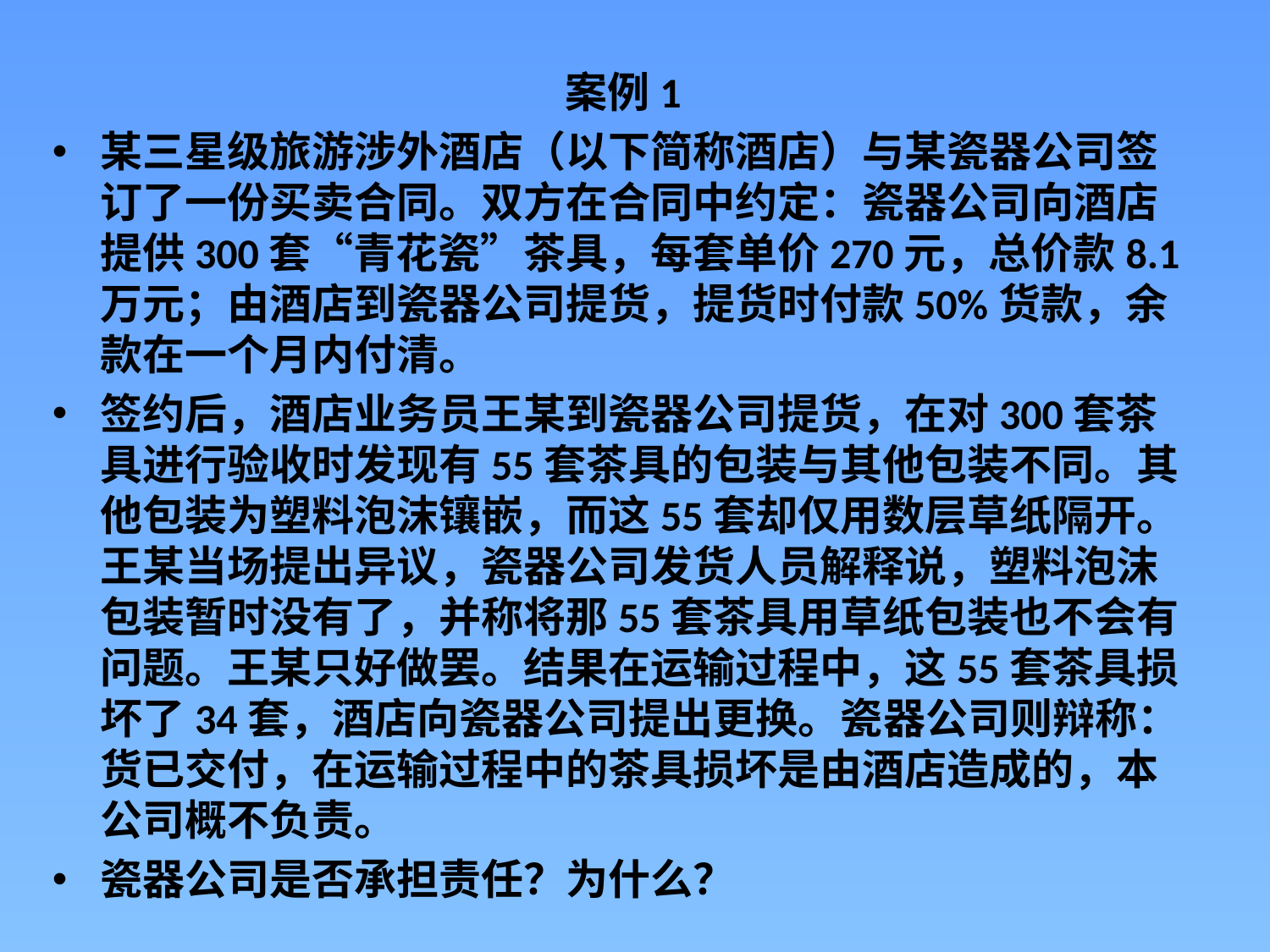

案例1
某三星级旅游涉外酒店（以下简称酒店）与某瓷器公司签订了一份买卖合同。双方在合同中约定：瓷器公司向酒店提供300套“青花瓷”茶具，每套单价270元，总价款8.1万元；由酒店到瓷器公司提货，提货时付款50%货款，余款在一个月内付清。
签约后，酒店业务员王某到瓷器公司提货，在对300套茶具进行验收时发现有55套茶具的包装与其他包装不同。其他包装为塑料泡沫镶嵌，而这55套却仅用数层草纸隔开。王某当场提出异议，瓷器公司发货人员解释说，塑料泡沫包装暂时没有了，并称将那55套茶具用草纸包装也不会有问题。王某只好做罢。结果在运输过程中，这55套茶具损坏了34套，酒店向瓷器公司提出更换。瓷器公司则辩称：货已交付，在运输过程中的茶具损坏是由酒店造成的，本公司概不负责。
瓷器公司是否承担责任？为什么？